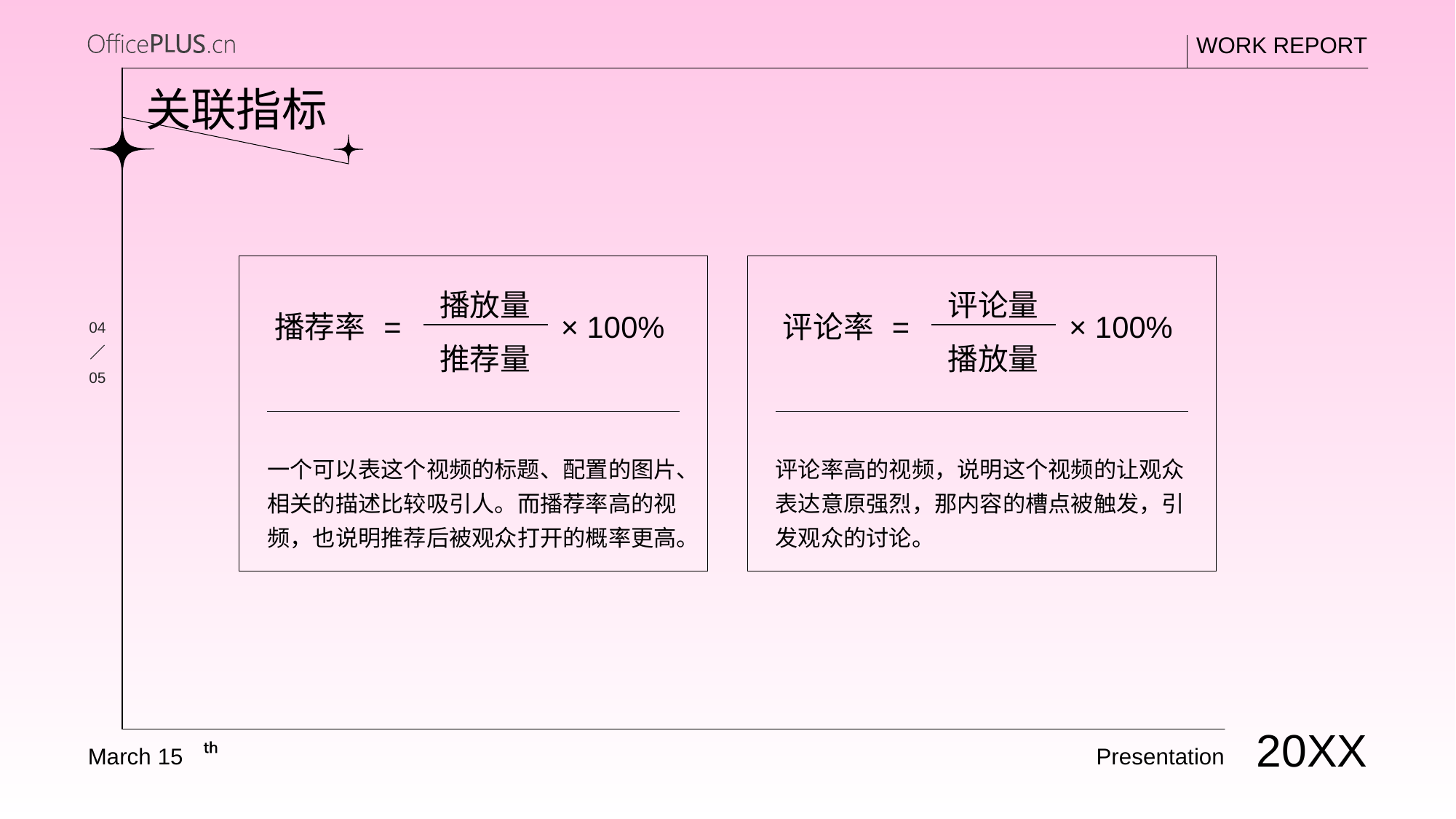

关联指标

播放量
播荐率
=
× 100%
推荐量
一个可以表这个视频的标题、配置的图片、相关的描述比较吸引人。而播荐率高的视频，也说明推荐后被观众打开的概率更高。

评论量
评论率
=
× 100%
播放量
评论率高的视频，说明这个视频的让观众表达意原强烈，那内容的槽点被触发，引发观众的讨论。
04
05
20XX

March 15